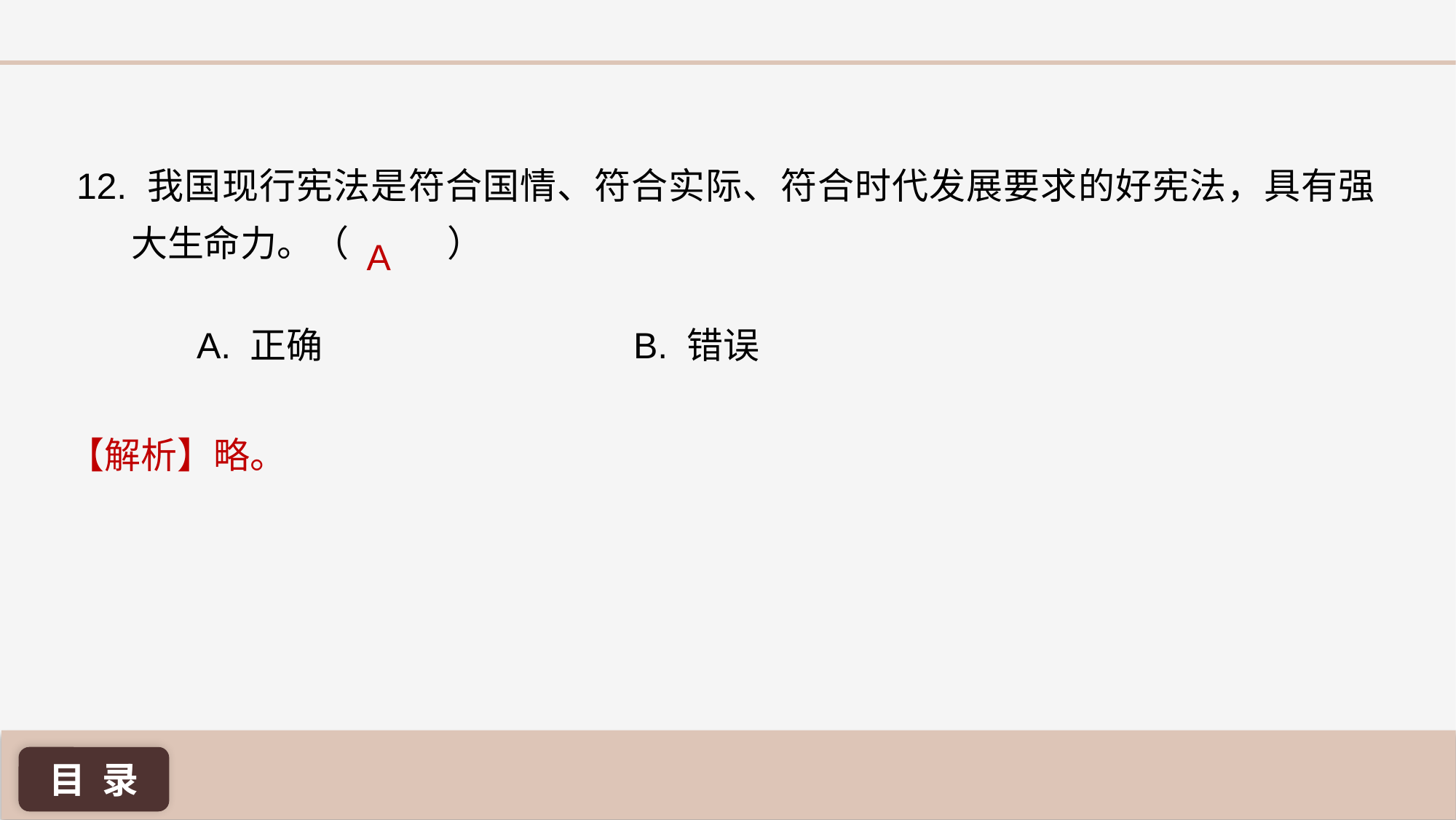

12. 我国现行宪法是符合国情、符合实际、符合时代发展要求的好宪法，具有强大生命力。（            ）
A
A. 正确 			B. 错误
【解析】略。